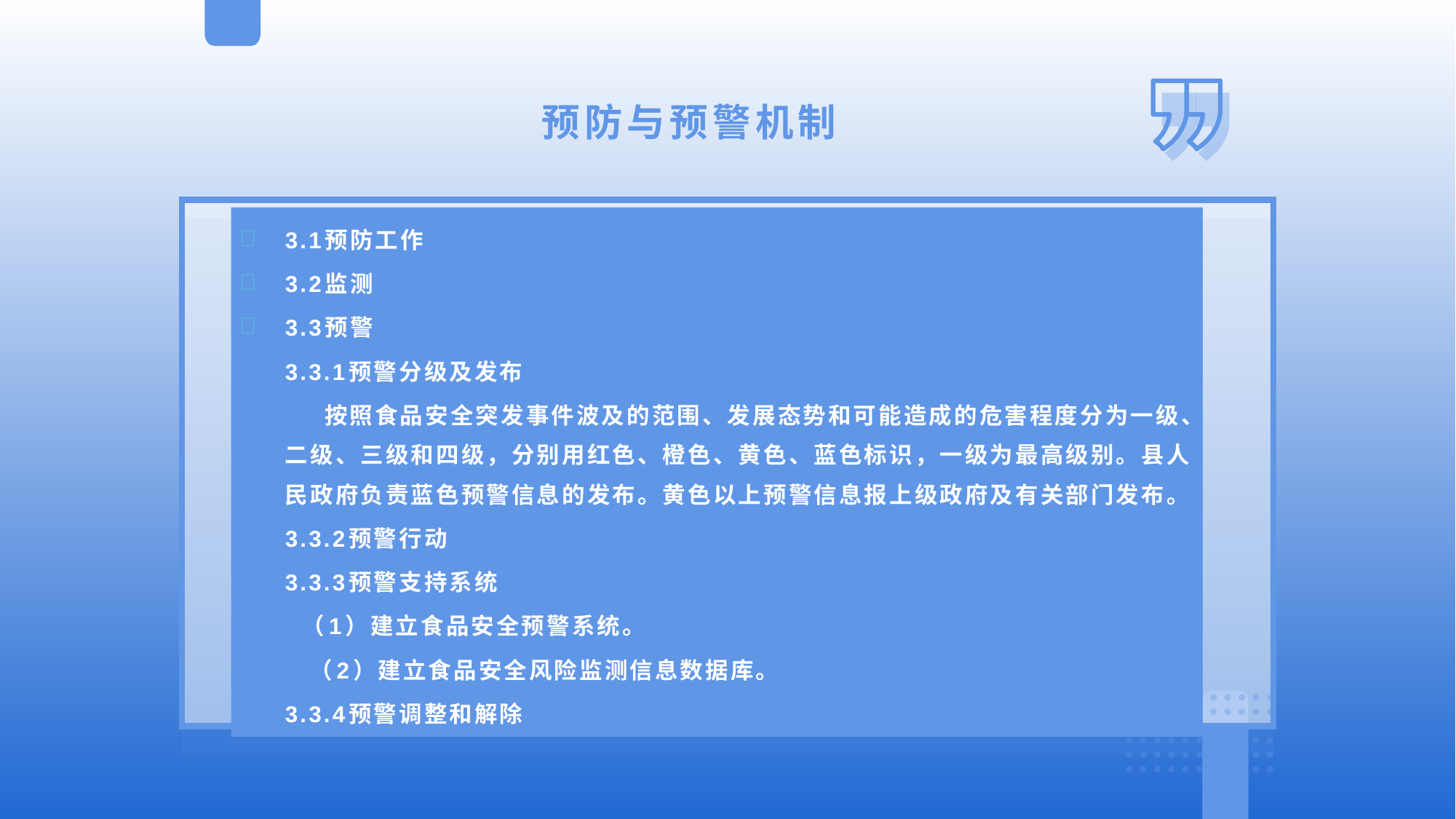

预防与预警机制

3.1预防工作
3.2监测
3.3预警
3.3.1预警分级及发布
     按照食品安全突发事件波及的范围、发展态势和可能造成的危害程度分为一级、二级、三级和四级，分别用红色、橙色、黄色、蓝色标识，一级为最高级别。县人民政府负责蓝色预警信息的发布。黄色以上预警信息报上级政府及有关部门发布。
3.3.2预警行动
3.3.3预警支持系统
  （1）建立食品安全预警系统。
   （2）建立食品安全风险监测信息数据库。
3.3.4预警调整和解除